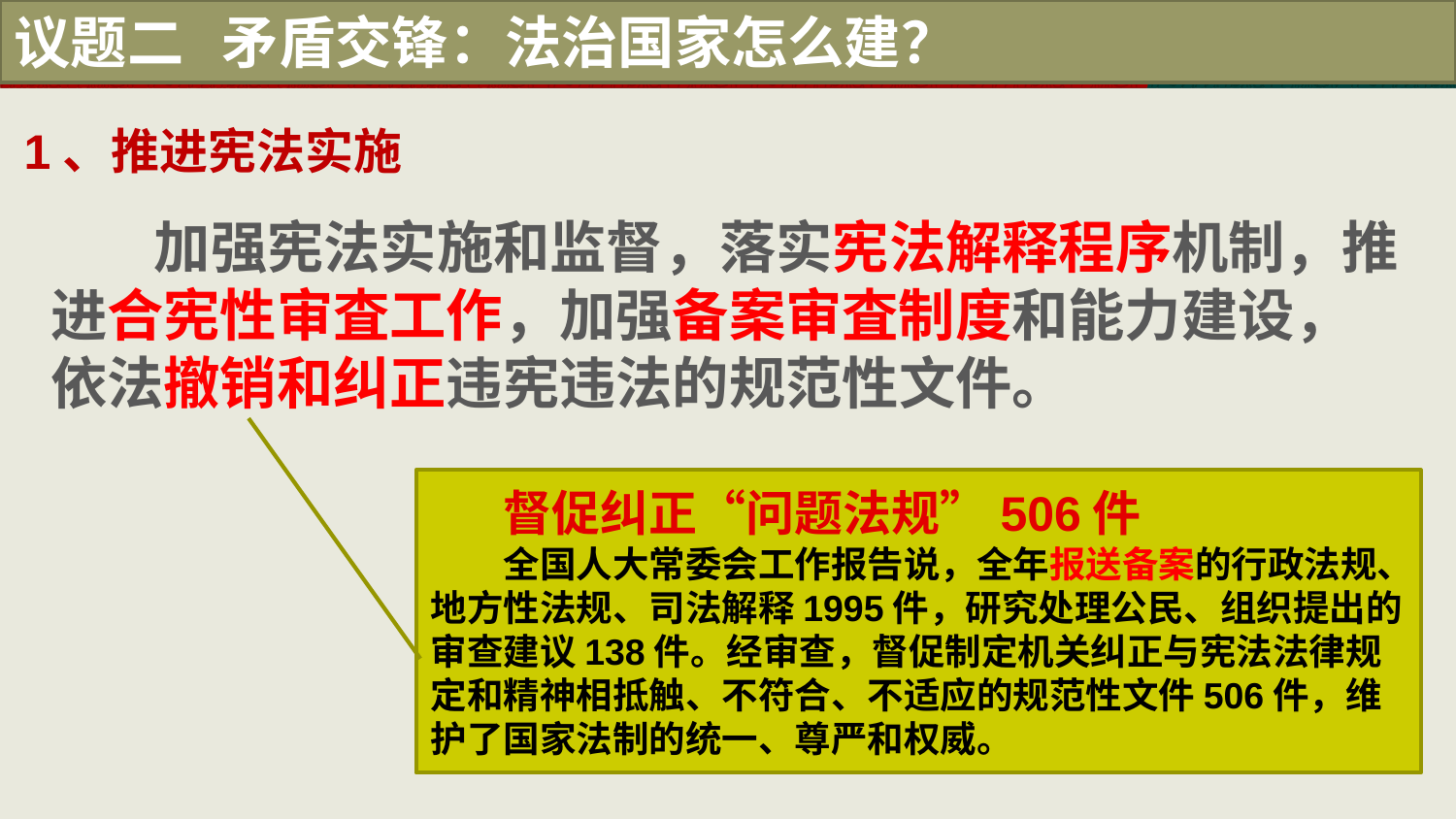

议题二   矛盾交锋：法治国家怎么建？

1、推进宪法实施
       加强宪法实施和监督，落实宪法解释程序机制，推进合宪性审査工作，加强备案审査制度和能力建设，依法撤销和纠正违宪违法的规范性文件。
督促纠正“问题法规”506件
全国人大常委会工作报告说，全年报送备案的行政法规、地方性法规、司法解释1995件，研究处理公民、组织提出的审查建议138件。经审查，督促制定机关纠正与宪法法律规定和精神相抵触、不符合、不适应的规范性文件506件，维护了国家法制的统一、尊严和权威。